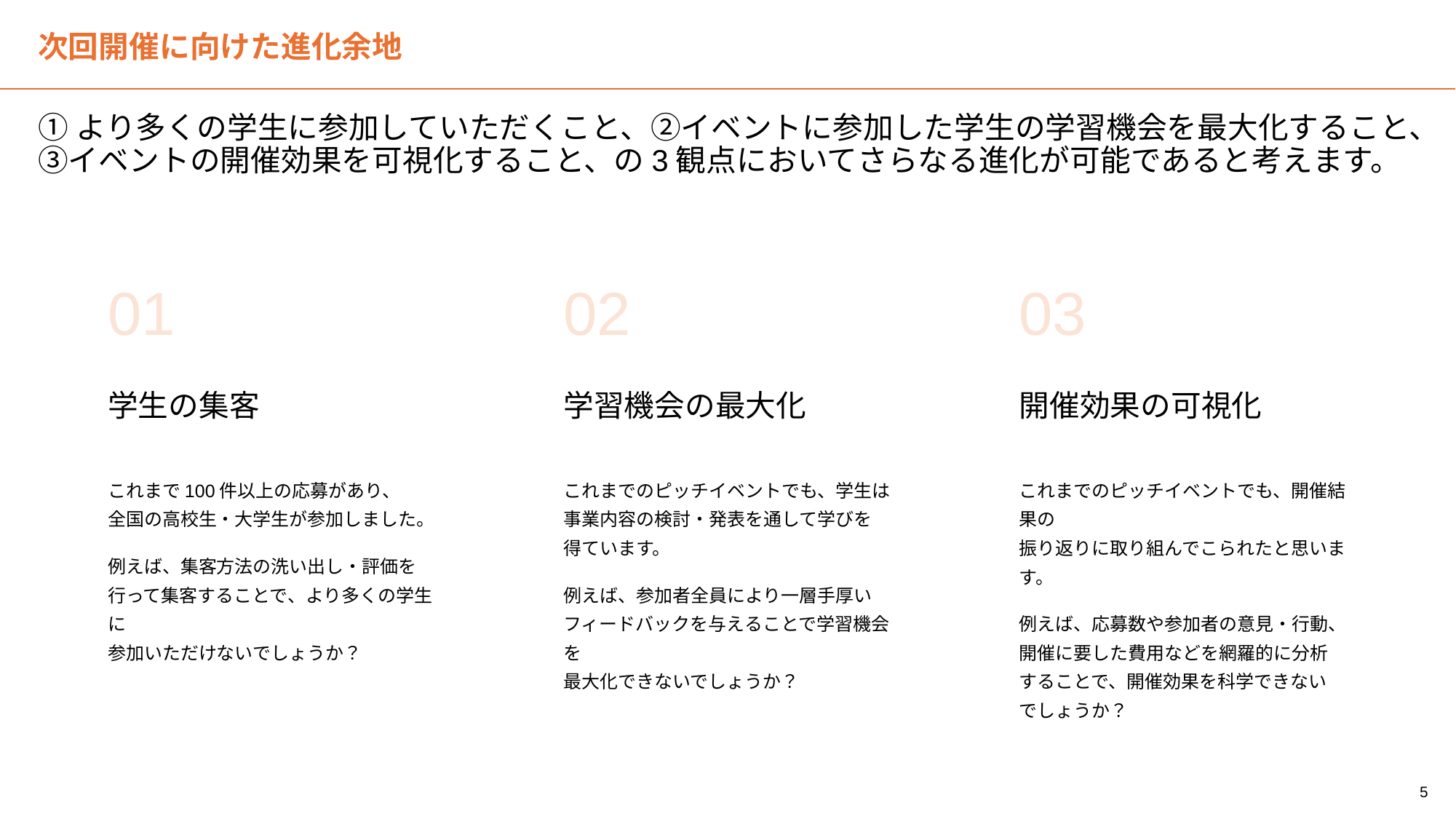

次回開催に向けた進化余地
①より多くの学生に参加していただくこと、②イベントに参加した学生の学習機会を最大化すること、
③イベントの開催効果を可視化すること、の3観点においてさらなる進化が可能であると考えます。
01
学生の集客
これまで100件以上の応募があり、
全国の高校生・大学生が参加しました。
例えば、集客方法の洗い出し・評価を
行って集客することで、より多くの学生に
参加いただけないでしょうか？
02
学習機会の最大化
これまでのピッチイベントでも、学生は
事業内容の検討・発表を通して学びを
得ています。
例えば、参加者全員により一層手厚い
フィードバックを与えることで学習機会を
最大化できないでしょうか？
03
開催効果の可視化
これまでのピッチイベントでも、開催結果の
振り返りに取り組んでこられたと思います。
例えば、応募数や参加者の意見・行動、
開催に要した費用などを網羅的に分析
することで、開催効果を科学できない
でしょうか？
5